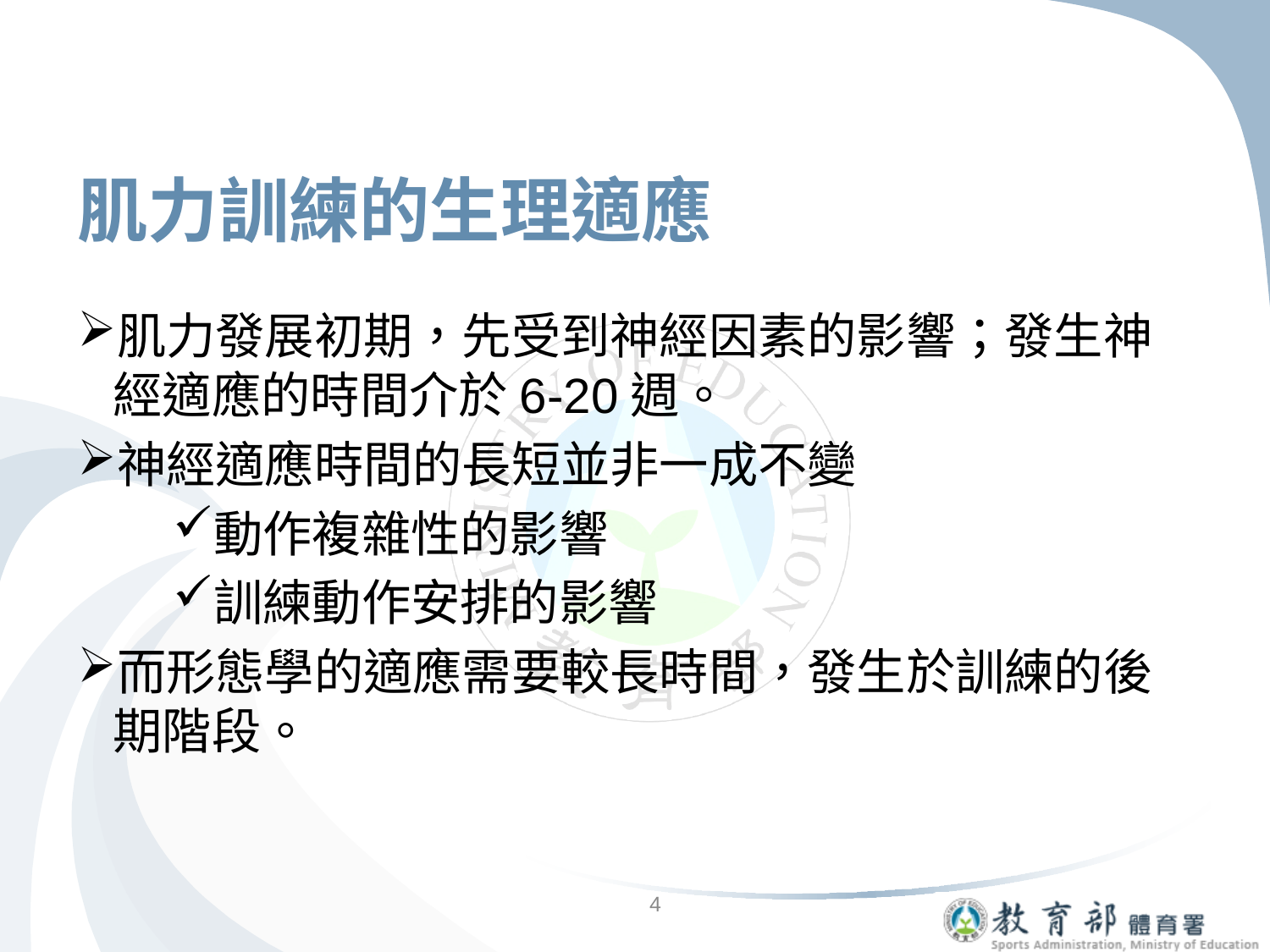

# 肌力訓練的生理適應
肌力發展初期，先受到神經因素的影響；發生神經適應的時間介於6-20週。
神經適應時間的長短並非一成不變
動作複雜性的影響
訓練動作安排的影響
而形態學的適應需要較長時間，發生於訓練的後期階段。

4